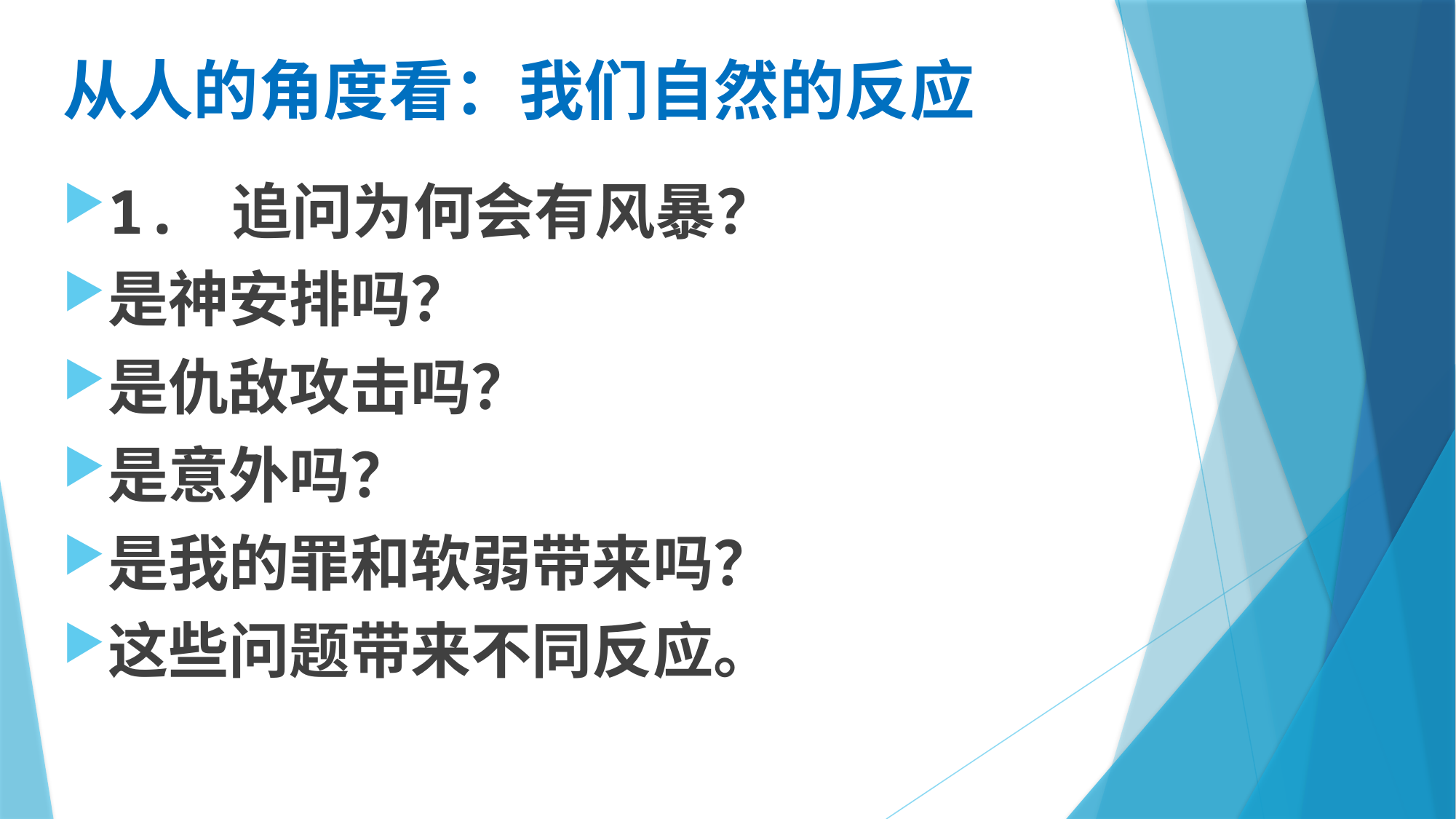

# 从人的角度看：我们自然的反应
1. 追问为何会有风暴？
是神安排吗？
是仇敌攻击吗？
是意外吗？
是我的罪和软弱带来吗？
这些问题带来不同反应。